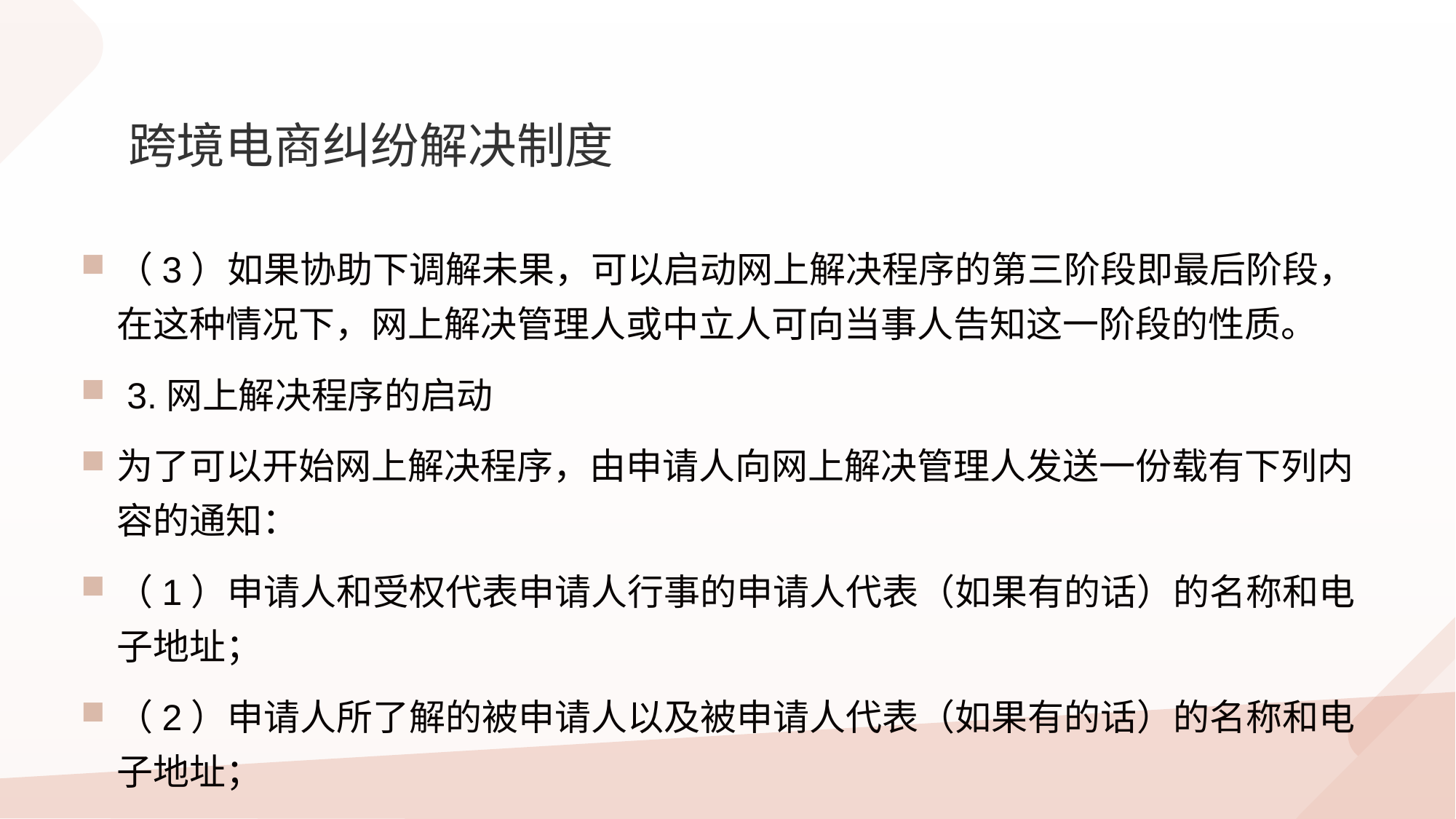

跨境电商纠纷解决制度
（3）如果协助下调解未果，可以启动网上解决程序的第三阶段即最后阶段，在这种情况下，网上解决管理人或中立人可向当事人告知这一阶段的性质。
 3.网上解决程序的启动
为了可以开始网上解决程序，由申请人向网上解决管理人发送一份载有下列内容的通知：
（1）申请人和受权代表申请人行事的申请人代表（如果有的话）的名称和电子地址；
（2）申请人所了解的被申请人以及被申请人代表（如果有的话）的名称和电子地址；